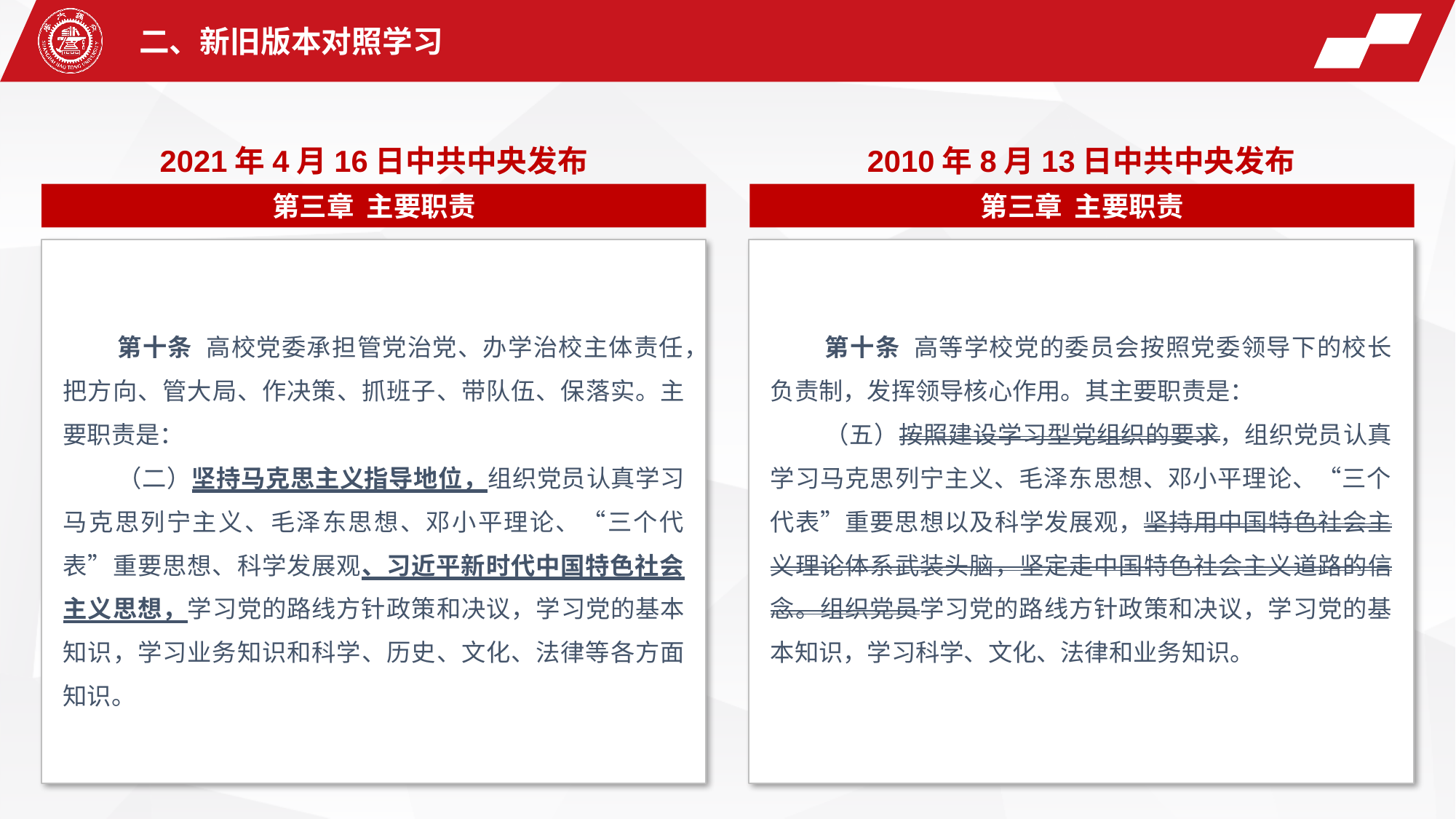

二、新旧版本对照学习
2021年4月16日中共中央发布
2010年8月13日中共中央发布
第三章  主要职责
第三章  主要职责

第十条  高校党委承担管党治党、办学治校主体责任，把方向、管大局、作决策、抓班子、带队伍、保落实。主要职责是：
（二）坚持马克思主义指导地位，组织党员认真学习马克思列宁主义、毛泽东思想、邓小平理论、“三个代表”重要思想、科学发展观、习近平新时代中国特色社会主义思想，学习党的路线方针政策和决议，学习党的基本知识，学习业务知识和科学、历史、文化、法律等各方面知识。

第十条  高等学校党的委员会按照党委领导下的校长负责制，发挥领导核心作用。其主要职责是：
（五）按照建设学习型党组织的要求，组织党员认真学习马克思列宁主义、毛泽东思想、邓小平理论、“三个代表”重要思想以及科学发展观，坚持用中国特色社会主义理论体系武装头脑，坚定走中国特色社会主义道路的信念。组织党员学习党的路线方针政策和决议，学习党的基本知识，学习科学、文化、法律和业务知识。